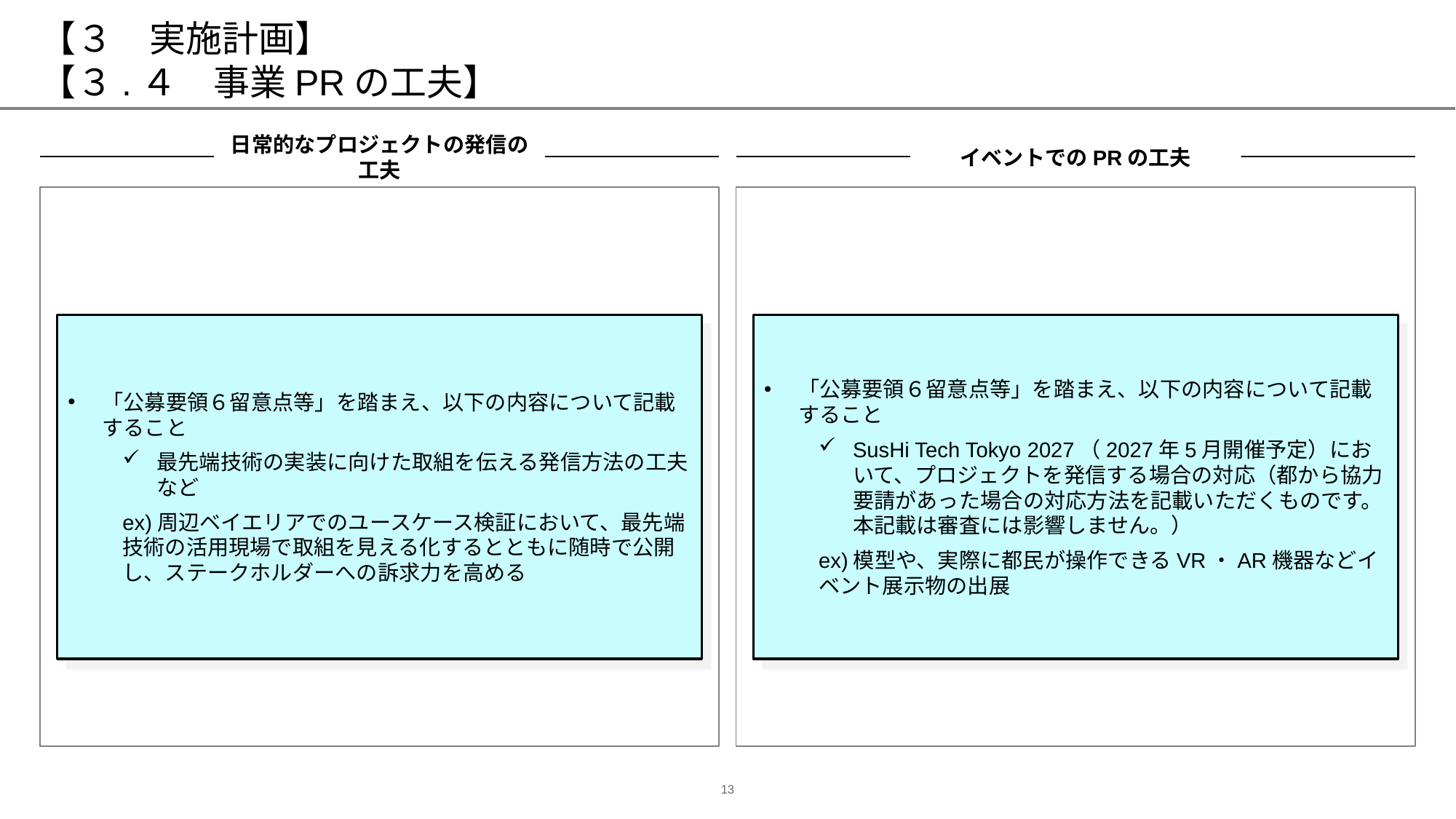

# 【３　実施計画】 【３.４　事業PRの工夫】
日常的なプロジェクトの発信の工夫
イベントでのPRの工夫
“
“
「公募要領６留意点等」を踏まえ、以下の内容について記載すること
最先端技術の実装に向けた取組を伝える発信方法の工夫など
ex)周辺ベイエリアでのユースケース検証において、最先端技術の活用現場で取組を見える化するとともに随時で公開し、ステークホルダーへの訴求力を高める
「公募要領６留意点等」を踏まえ、以下の内容について記載すること
SusHi Tech Tokyo 2027（2027年5月開催予定）において、プロジェクトを発信する場合の対応（都から協力要請があった場合の対応方法を記載いただくものです。本記載は審査には影響しません。）
ex)模型や、実際に都民が操作できるVR・AR機器などイベント展示物の出展